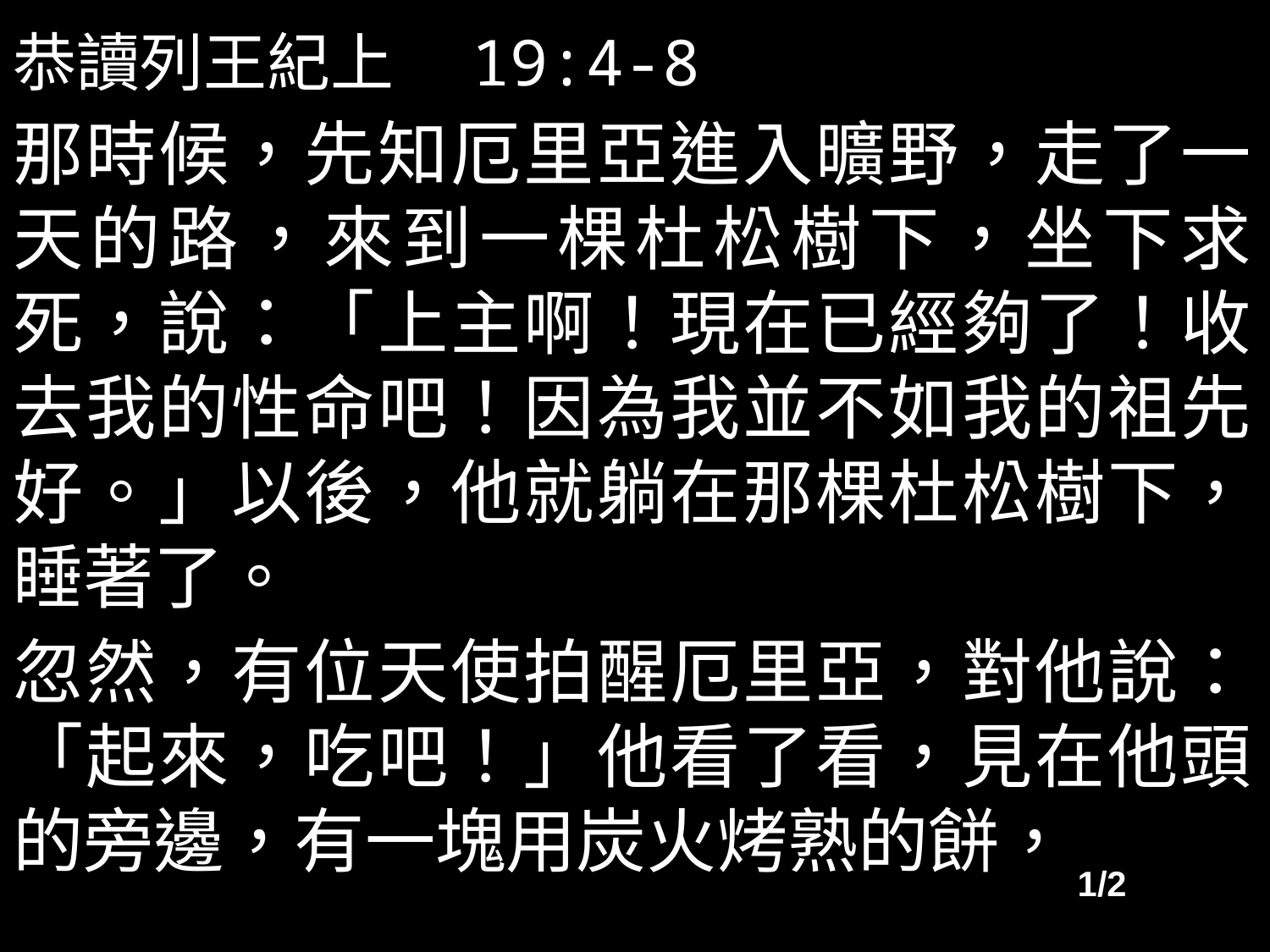

恭讀列王紀上　19:4-8
那時候，先知厄里亞進入曠野，走了一天的路，來到一棵杜松樹下，坐下求死，說：「上主啊！現在已經夠了！收去我的性命吧！因為我並不如我的祖先好。」以後，他就躺在那棵杜松樹下，睡著了。
忽然，有位天使拍醒厄里亞，對他說：「起來，吃吧！」他看了看，見在他頭的旁邊，有一塊用炭火烤熟的餅，
1/2